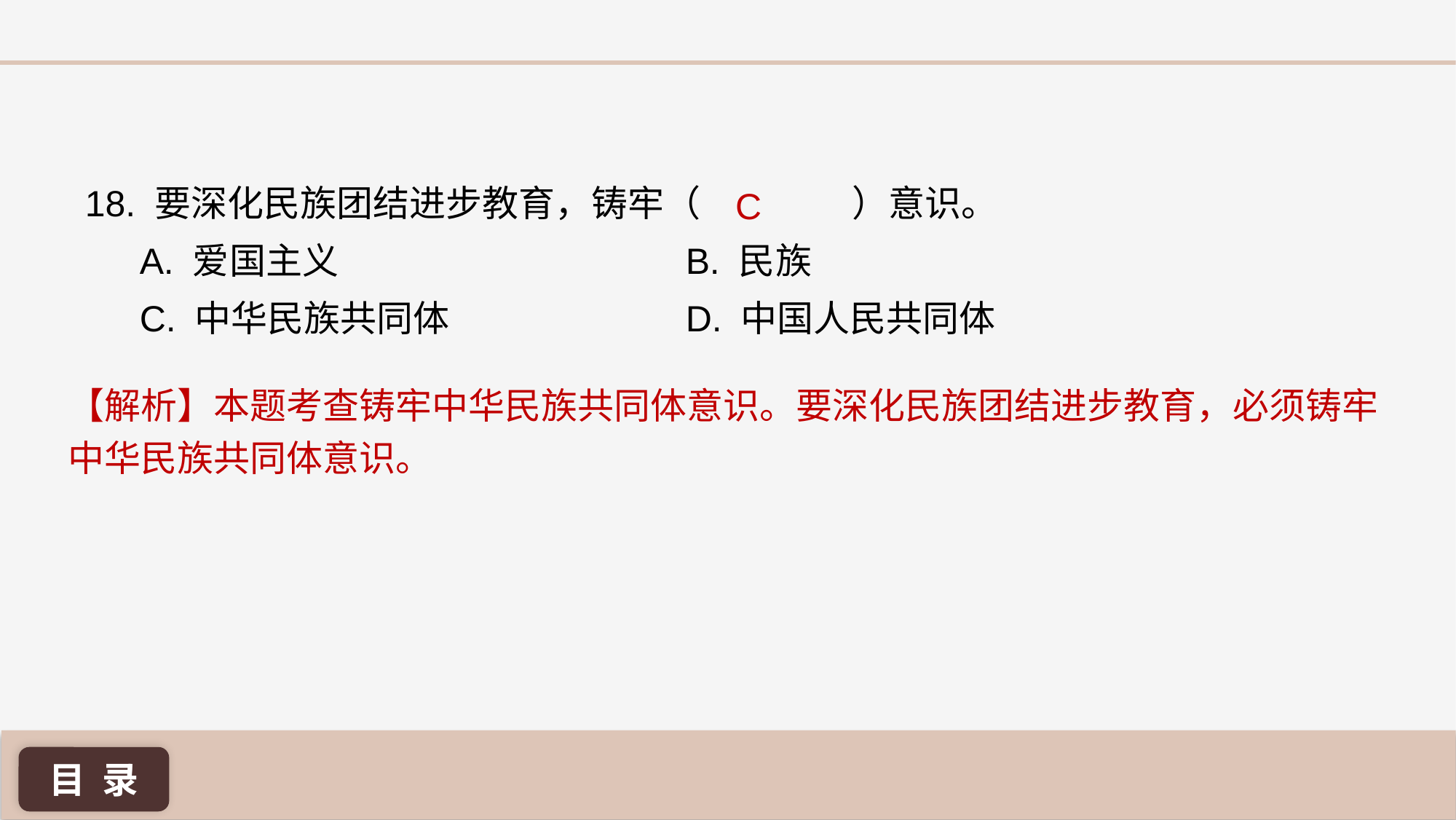

18. 要深化民族团结进步教育，铸牢（ 	       ）意识。
A. 爱国主义				B. 民族
C. 中华民族共同体 			D. 中国人民共同体
C
【解析】本题考查铸牢中华民族共同体意识。要深化民族团结进步教育，必须铸牢中华民族共同体意识。